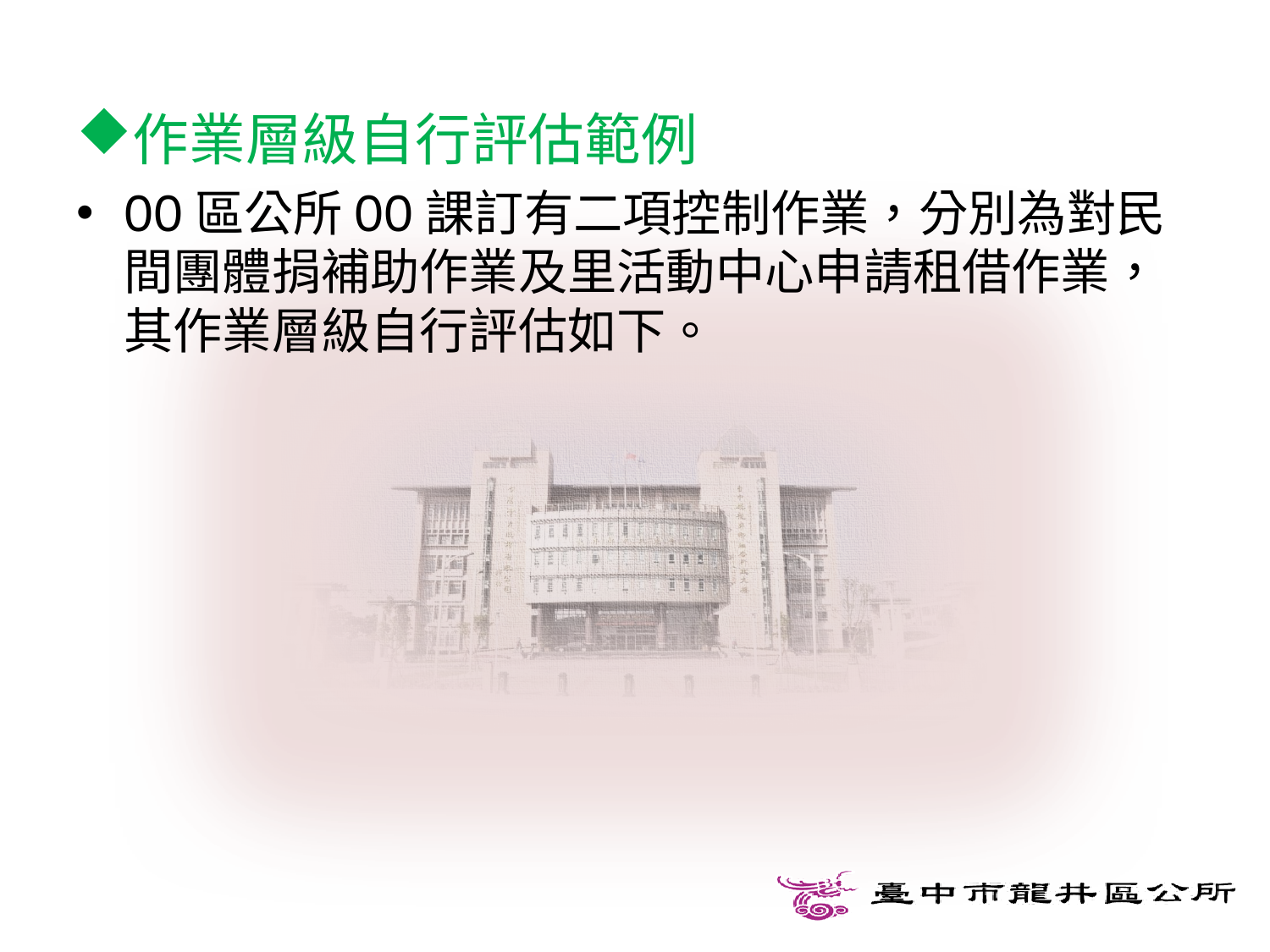

# 作業層級自行評估範例
OO區公所OO課訂有二項控制作業，分別為對民間團體捐補助作業及里活動中心申請租借作業，其作業層級自行評估如下。